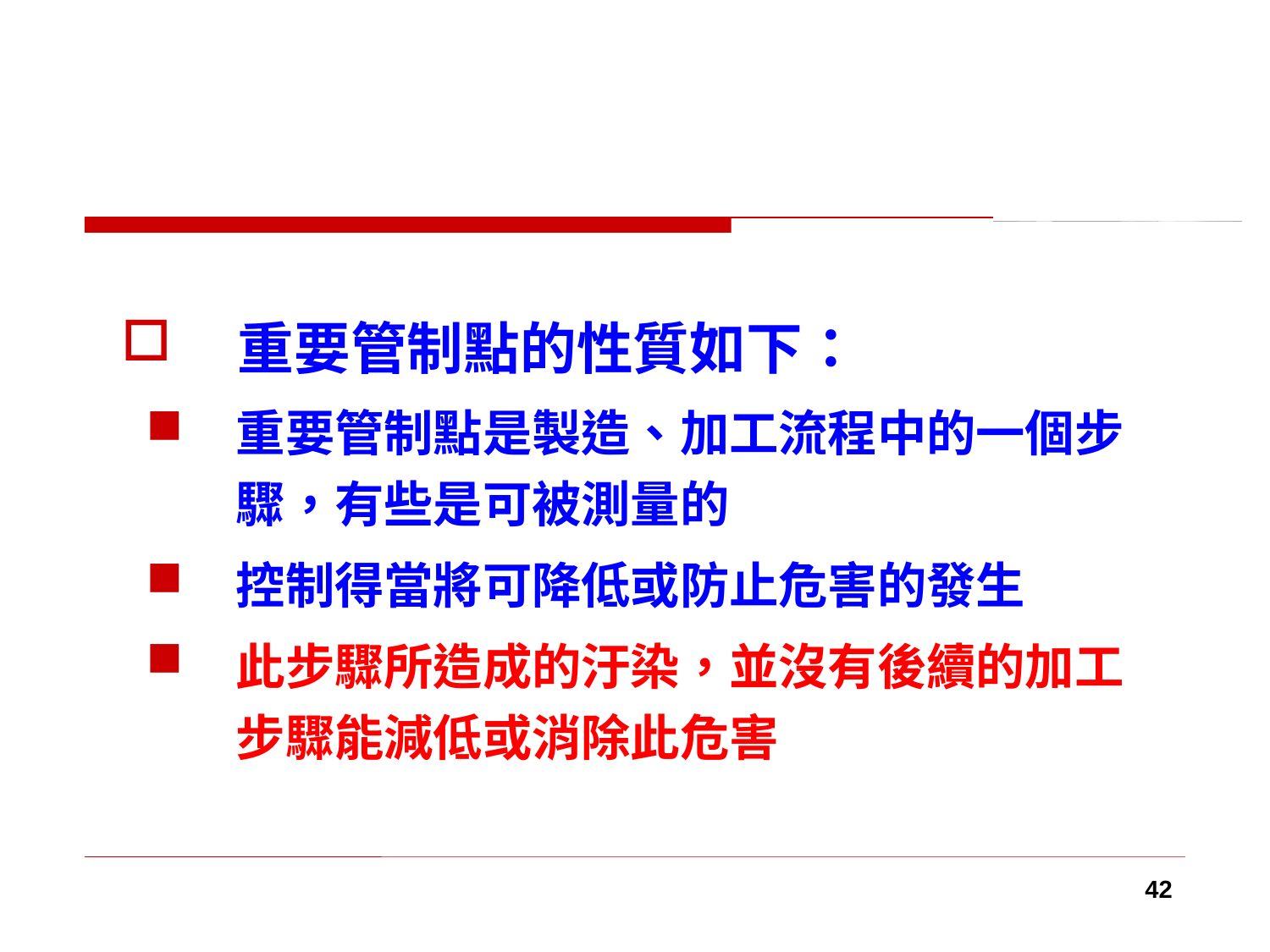

#
重要管制點的性質如下：
重要管制點是製造、加工流程中的一個步驟，有些是可被測量的
控制得當將可降低或防止危害的發生
此步驟所造成的汙染，並沒有後續的加工步驟能減低或消除此危害
42